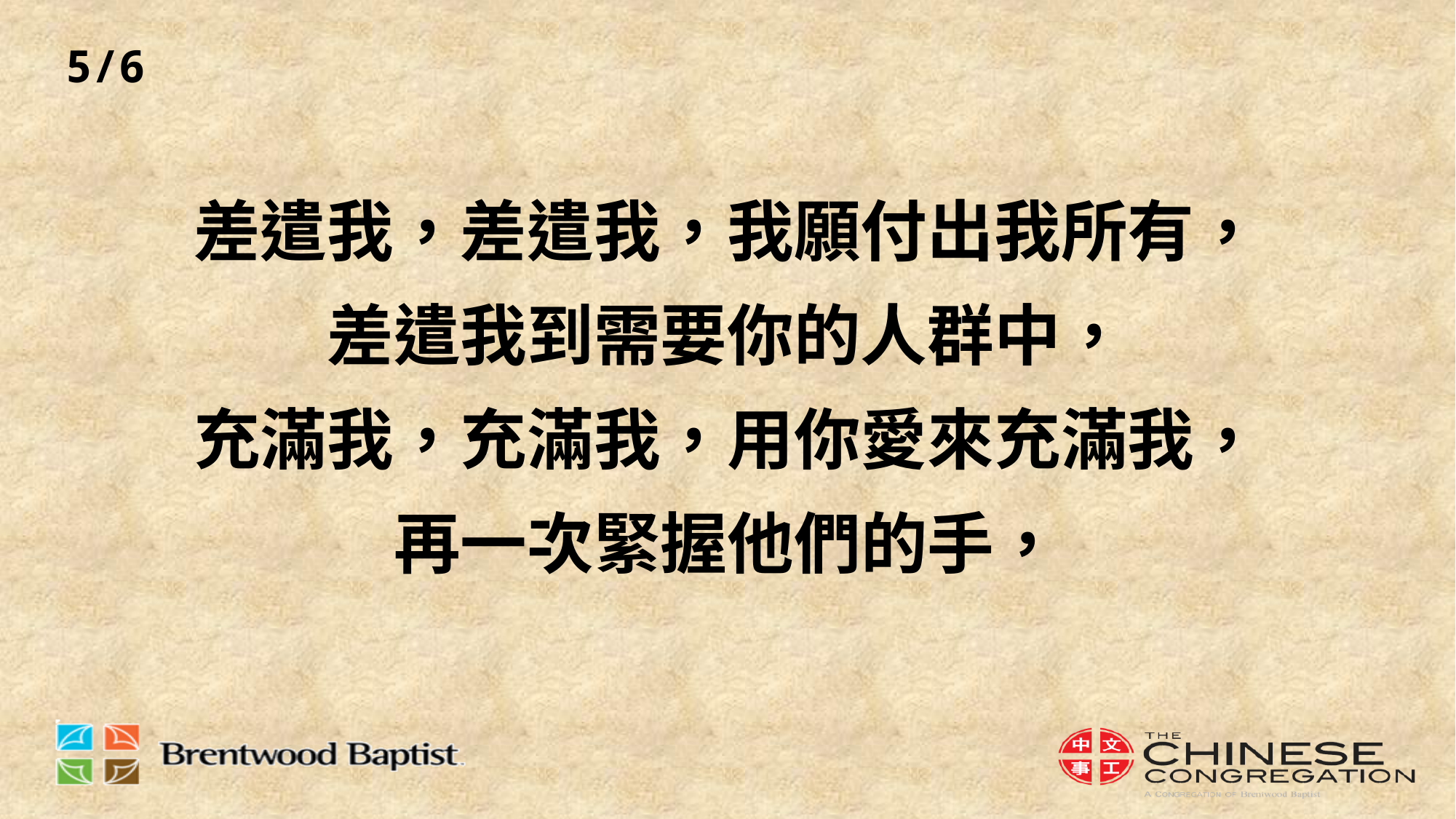

5/6
# 差遣我，差遣我，我願付出我所有， 差遣我到需要你的人群中， 充滿我，充滿我，用你愛來充滿我， 再一次緊握他們的手，